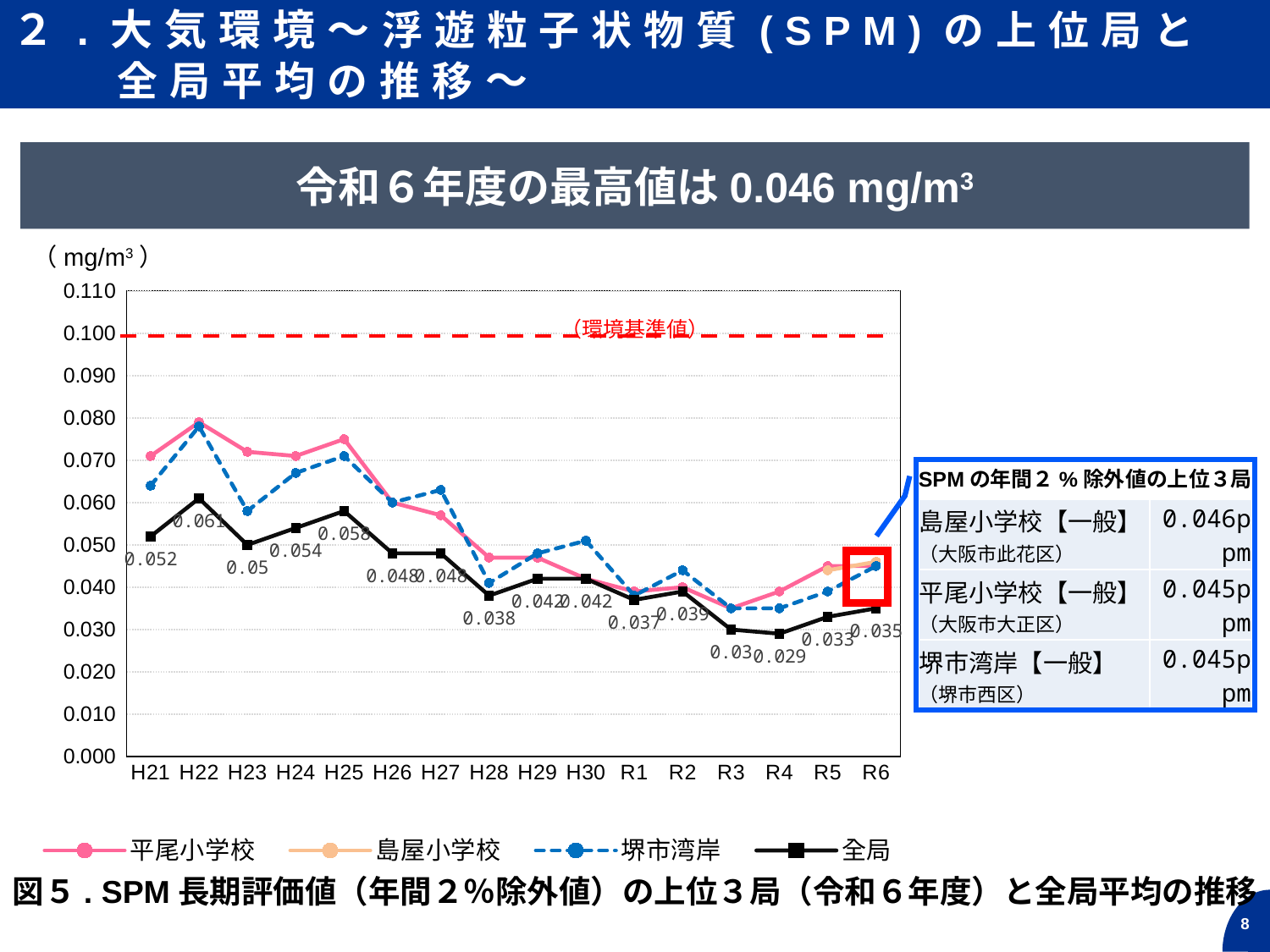

２.大気環境～浮遊粒子状物質(SPM)の上位局と
　　全局平均の推移～
令和６年度の最高値は0.046 mg/m3
（mg/m3）

[unsupported chart]

SPMの年間２%除外値の上位３局

| 島屋小学校【一般】 （大阪市此花区） | 0.046ppm |
| --- | --- |
| 平尾小学校【一般】 （大阪市大正区） | 0.045ppm |
| 堺市湾岸【一般】 （堺市西区） | 0.045ppm |

図５. SPM長期評価値（年間２％除外値）の上位３局（令和６年度）と全局平均の推移